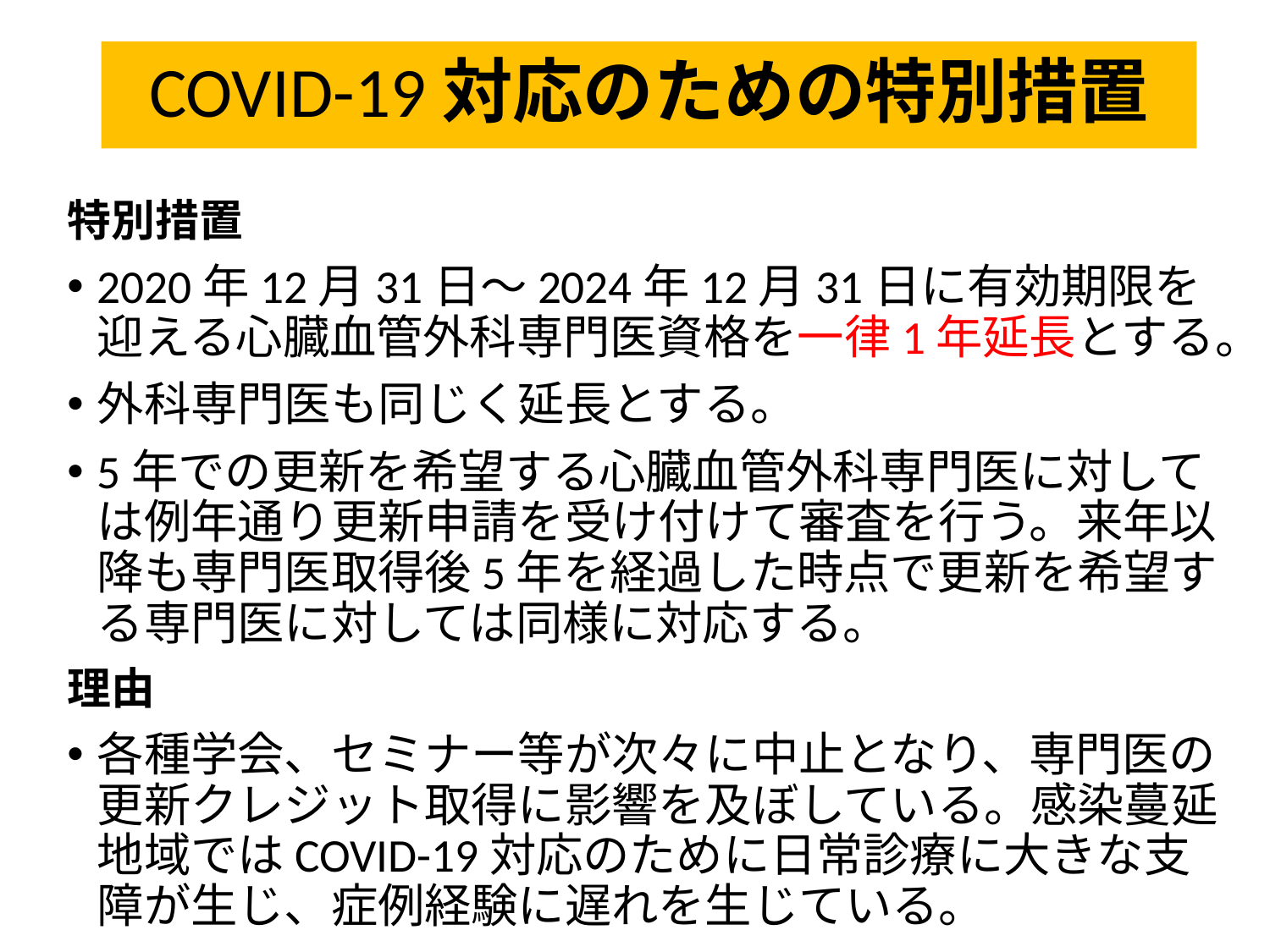

# COVID-19対応のための特別措置
特別措置
2020年12月31日～2024年12月31日に有効期限を迎える心臓血管外科専門医資格を一律1年延長とする。
外科専門医も同じく延長とする。
5年での更新を希望する心臓血管外科専門医に対しては例年通り更新申請を受け付けて審査を行う。来年以降も専門医取得後5年を経過した時点で更新を希望する専門医に対しては同様に対応する。
理由
各種学会、セミナー等が次々に中止となり、専門医の更新クレジット取得に影響を及ぼしている。感染蔓延地域ではCOVID-19対応のために日常診療に大きな支障が生じ、症例経験に遅れを生じている。